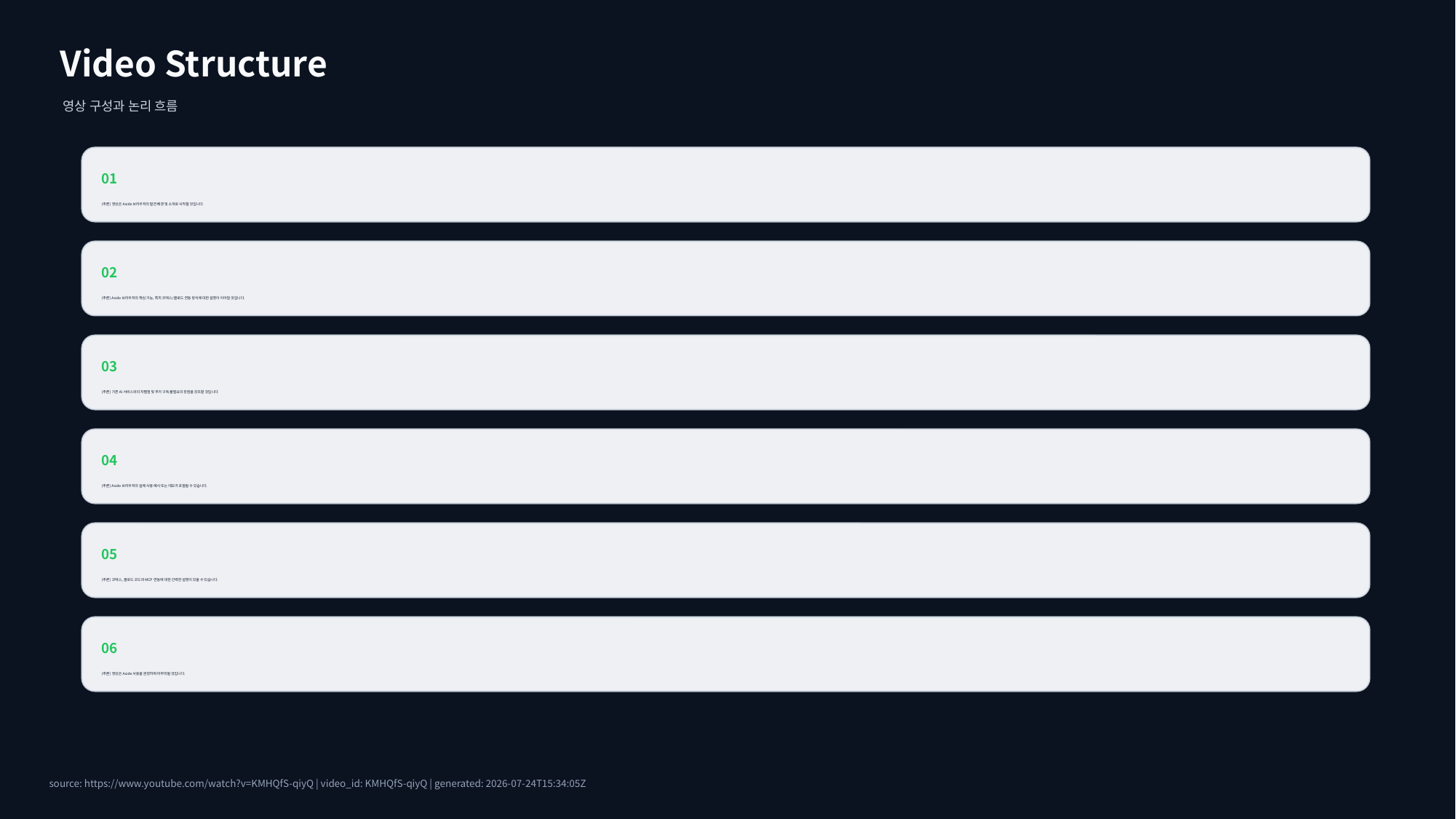

Video Structure
영상 구성과 논리 흐름

01
(추론) 영상은 Aside 브라우저의 발견 배경 및 소개로 시작할 것입니다.

02
(추론) Aside 브라우저의 핵심 기능, 특히 코덱스/클로드 연동 방식에 대한 설명이 이어질 것입니다.

03
(추론) 기존 AI 서비스와의 차별점 및 추가 구독 불필요의 장점을 강조할 것입니다.

04
(추론) Aside 브라우저의 실제 사용 예시 또는 데모가 포함될 수 있습니다.

05
(추론) 코덱스, 클로드 코드와 MCP 연동에 대한 간략한 설명이 있을 수 있습니다.

06
(추론) 영상은 Aside 사용을 권장하며 마무리될 것입니다.
source: https://www.youtube.com/watch?v=KMHQfS-qiyQ | video_id: KMHQfS-qiyQ | generated: 2026-07-24T15:34:05Z